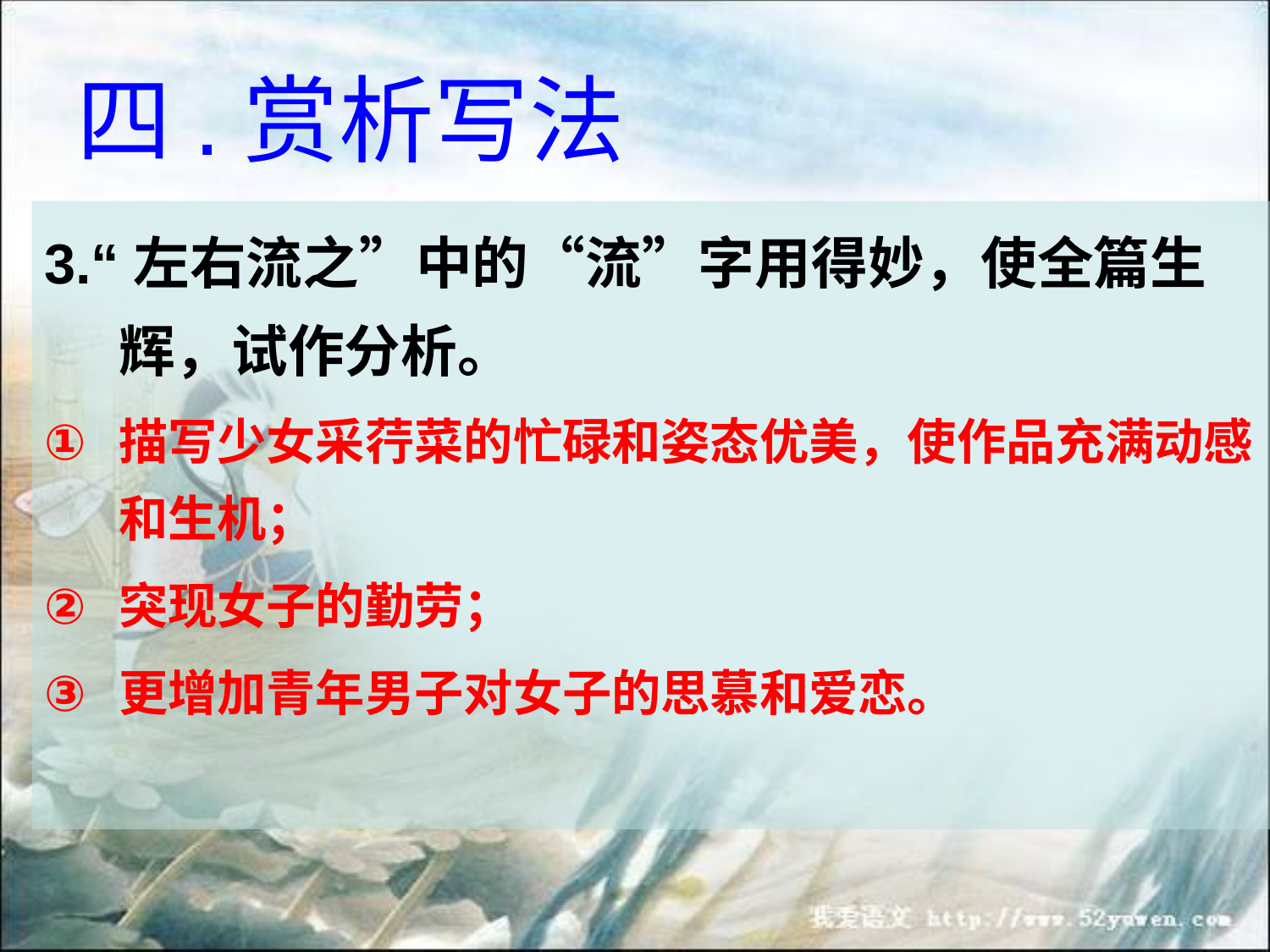

# 四.赏析写法

3.“左右流之”中的“流”字用得妙，使全篇生辉，试作分析。
描写少女采荇菜的忙碌和姿态优美，使作品充满动感和生机；
突现女子的勤劳；
更增加青年男子对女子的思慕和爱恋。